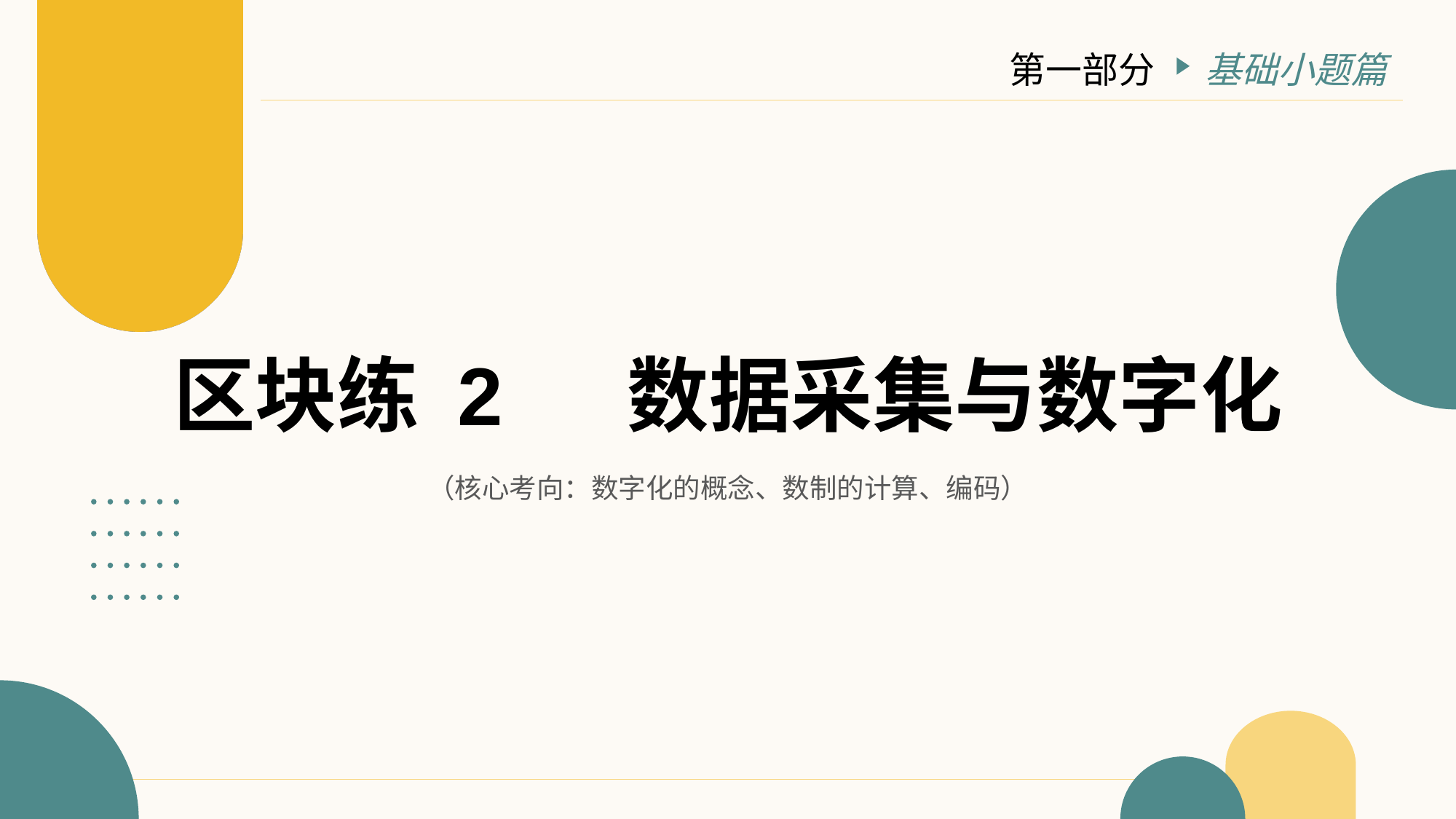

第一部分
基础小题篇

# 区块练 2 　数据采集与数字化
（核心考向：数字化的概念、数制的计算、编码）